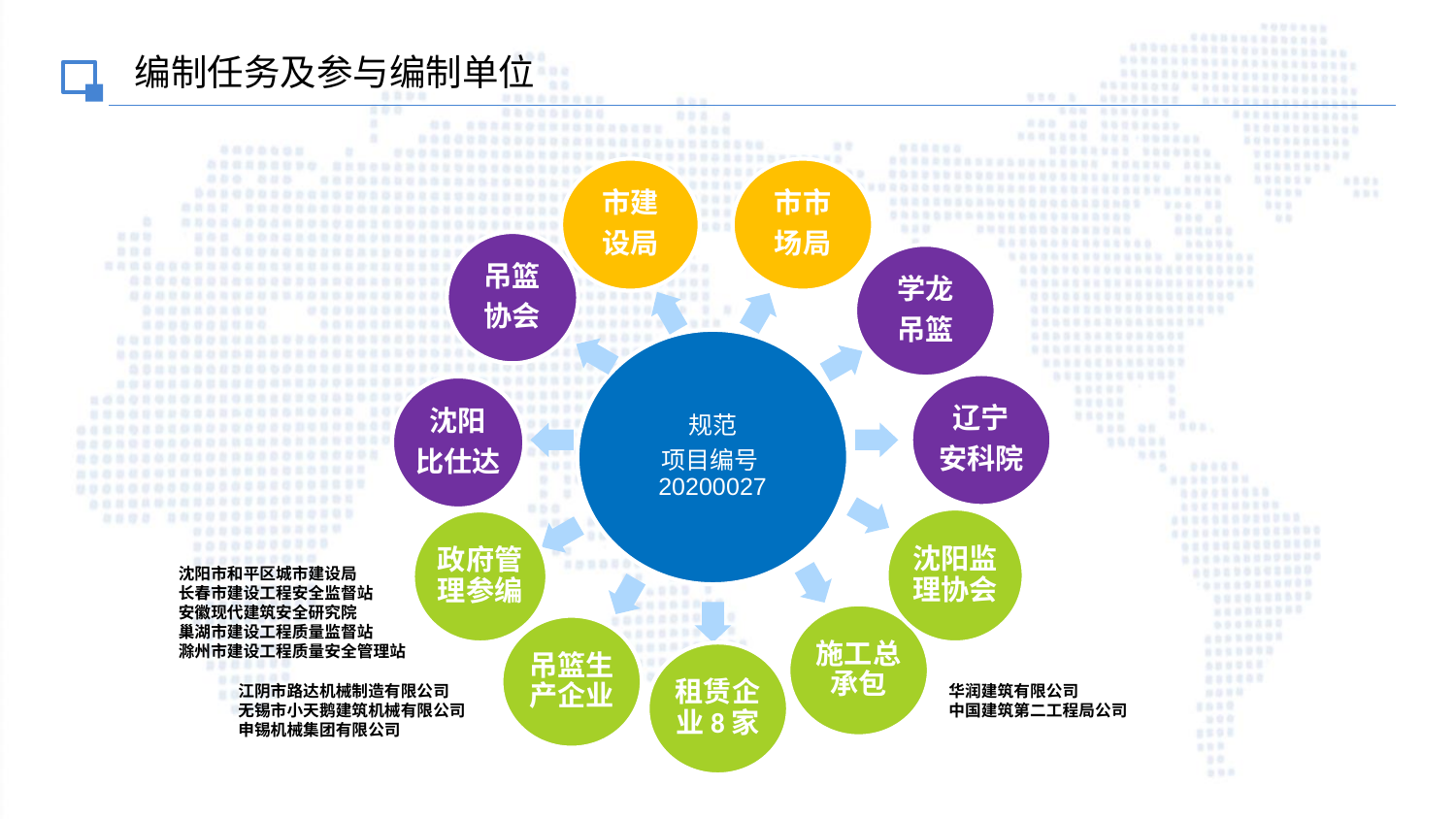

编制任务及参与编制单位

市建
设局
市市
场局
学龙
吊篮

规范
项目编号20200027

辽宁
安科院
沈阳
比仕达

沈阳监理协会
政府管理参编

施工总承包

吊篮生产企业
租赁企业8家
吊篮
协会
沈阳市和平区城市建设局
长春市建设工程安全监督站
安徽现代建筑安全研究院
巢湖市建设工程质量监督站
滁州市建设工程质量安全管理站
江阴市路达机械制造有限公司
无锡市小天鹅建筑机械有限公司
申锡机械集团有限公司
华润建筑有限公司
中国建筑第二工程局公司